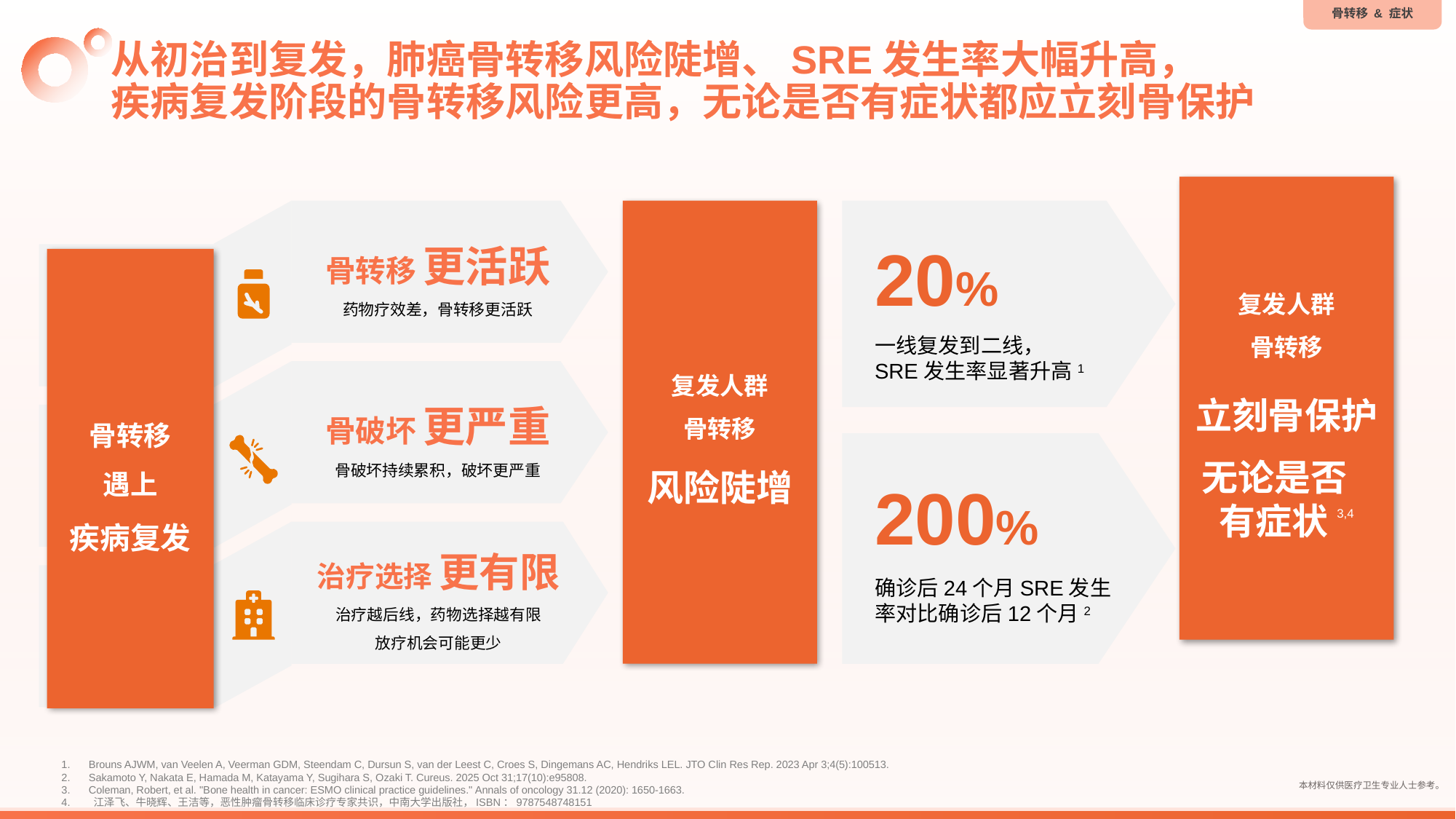

骨转移 & 症状
# 从初治到复发，肺癌骨转移风险陡增、SRE发生率大幅升高， 疾病复发阶段的骨转移风险更高，无论是否有症状都应立刻骨保护
复发人群
骨转移
立刻骨保护
无论是否    有症状3,4
骨转移 更活跃
药物疗效差，骨转移更活跃
复发人群
骨转移
风险陡增

20%
一线复发到二线，
SRE发生率显著升高1

200%
确诊后24个月SRE发生率对比确诊后12个月2
1
骨转移
遇上
疾病复发

骨破坏 更严重
骨破坏持续累积，破坏更严重
2

治疗选择 更有限
治疗越后线，药物选择越有限
放疗机会可能更少
3

Brouns AJWM, van Veelen A, Veerman GDM, Steendam C, Dursun S, van der Leest C, Croes S, Dingemans AC, Hendriks LEL. JTO Clin Res Rep. 2023 Apr 3;4(5):100513.
Sakamoto Y, Nakata E, Hamada M, Katayama Y, Sugihara S, Ozaki T. Cureus. 2025 Oct 31;17(10):e95808.
Coleman, Robert, et al. "Bone health in cancer: ESMO clinical practice guidelines." Annals of oncology 31.12 (2020): 1650-1663.
 江泽飞、牛晓辉、王洁等，恶性肿瘤骨转移临床诊疗专家共识，中南大学出版社，ISBN：9787548748151